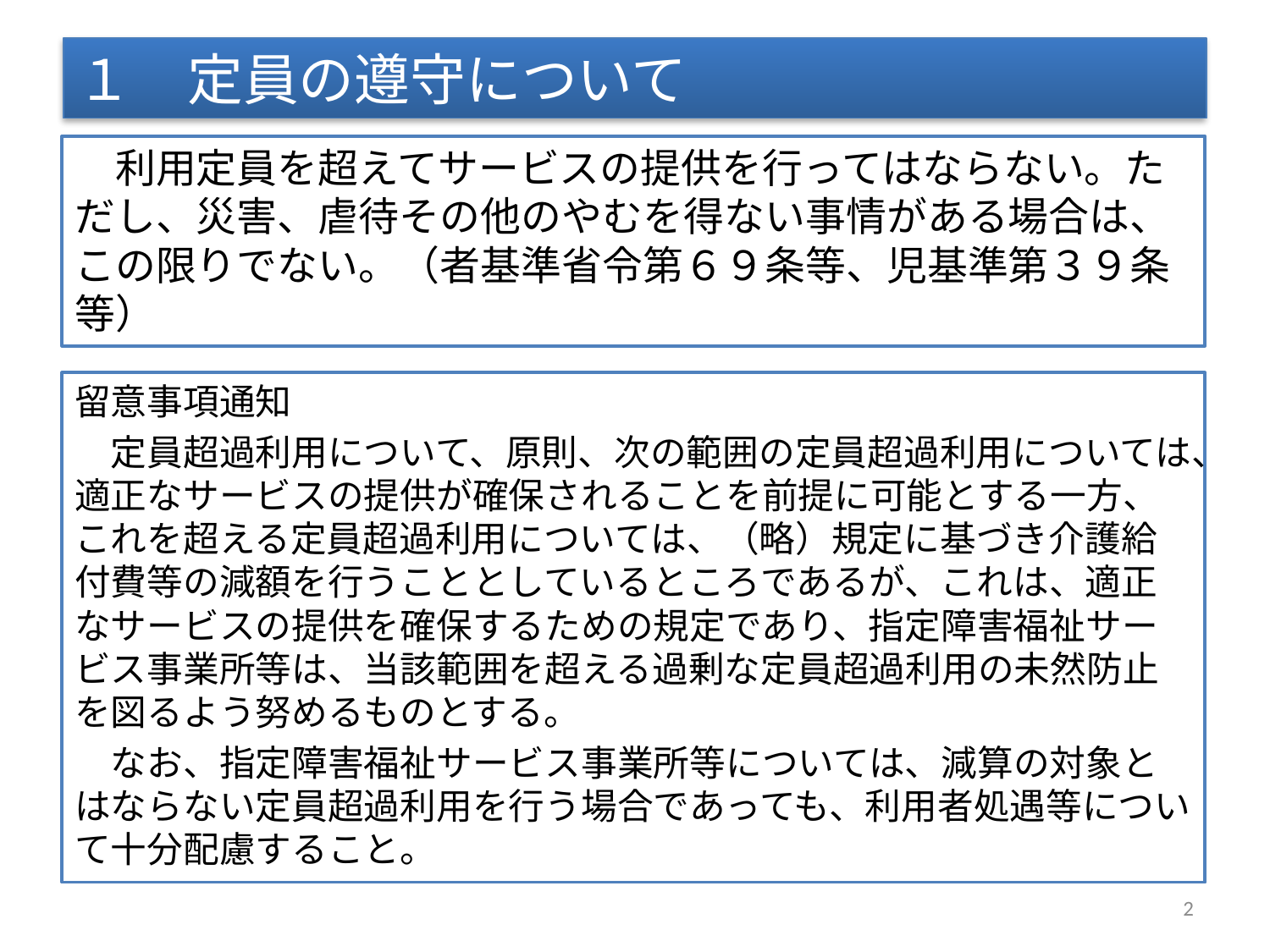

# １　定員の遵守について
　利用定員を超えてサービスの提供を行ってはならない。ただし、災害、虐待その他のやむを得ない事情がある場合は、この限りでない。（者基準省令第６９条等、児基準第３９条等）
留意事項通知
　定員超過利用について、原則、次の範囲の定員超過利用については、適正なサービスの提供が確保されることを前提に可能とする一方、これを超える定員超過利用については、（略）規定に基づき介護給付費等の減額を行うこととしているところであるが、これは、適正なサービスの提供を確保するための規定であり、指定障害福祉サービス事業所等は、当該範囲を超える過剰な定員超過利用の未然防止を図るよう努めるものとする。
　なお、指定障害福祉サービス事業所等については、減算の対象とはならない定員超過利用を行う場合であっても、利用者処遇等について十分配慮すること。
2